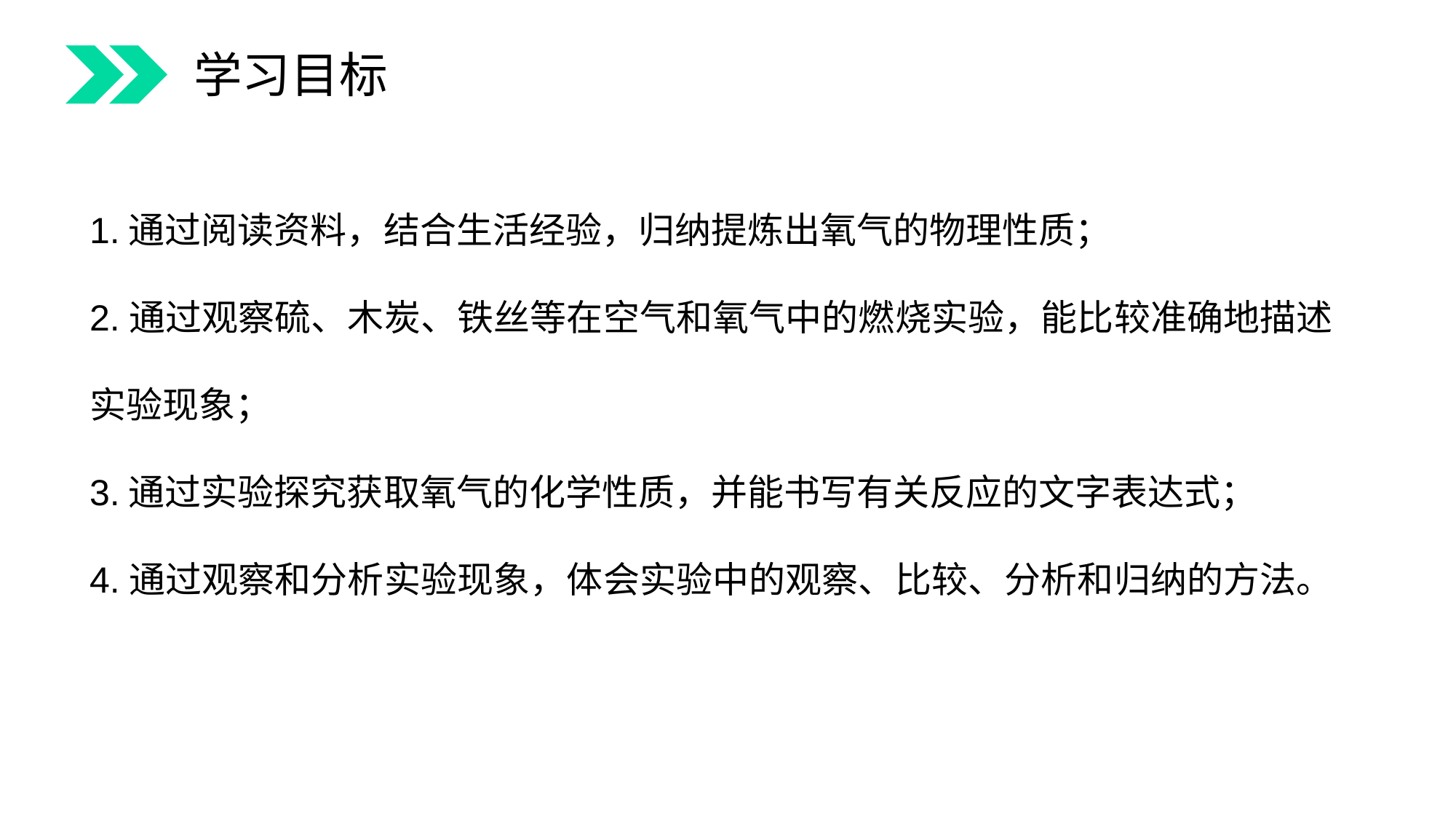

学习目标
1.通过阅读资料，结合生活经验，归纳提炼出氧气的物理性质；
2.通过观察硫、木炭、铁丝等在空气和氧气中的燃烧实验，能比较准确地描述实验现象；
3.通过实验探究获取氧气的化学性质，并能书写有关反应的文字表达式；
4.通过观察和分析实验现象，体会实验中的观察、比较、分析和归纳的方法。